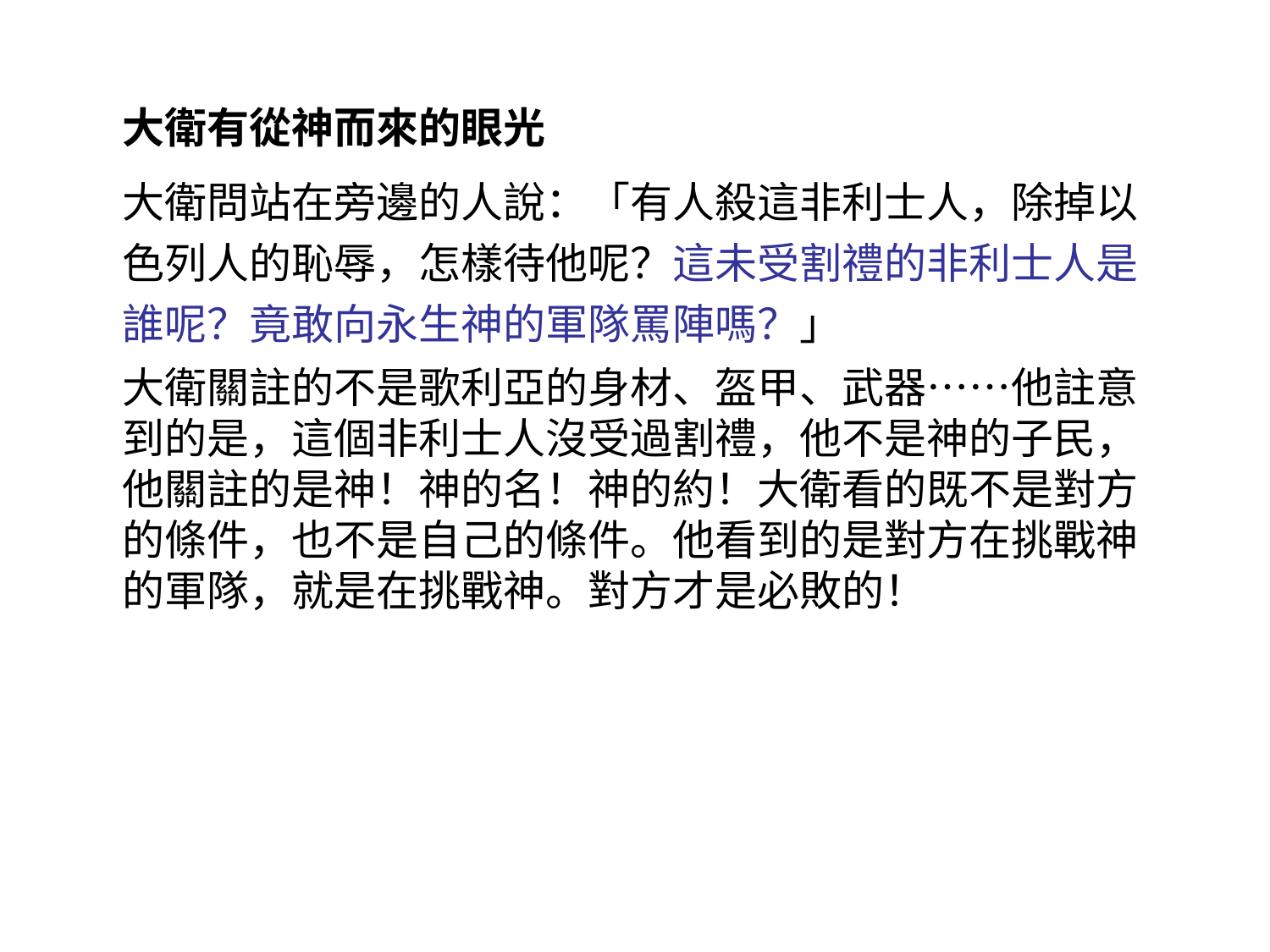

大衛有從神而來的眼光
大衛問站在旁邊的人說：「有人殺這非利士人，除掉以色列人的恥辱，怎樣待他呢？這未受割禮的非利士人是誰呢？竟敢向永生神的軍隊罵陣嗎？」
大衛關註的不是歌利亞的身材、盔甲、武器……他註意到的是，這個非利士人沒受過割禮，他不是神的子民，他關註的是神！神的名！神的約！大衛看的既不是對方的條件，也不是自己的條件。他看到的是對方在挑戰神的軍隊，就是在挑戰神。對方才是必敗的！